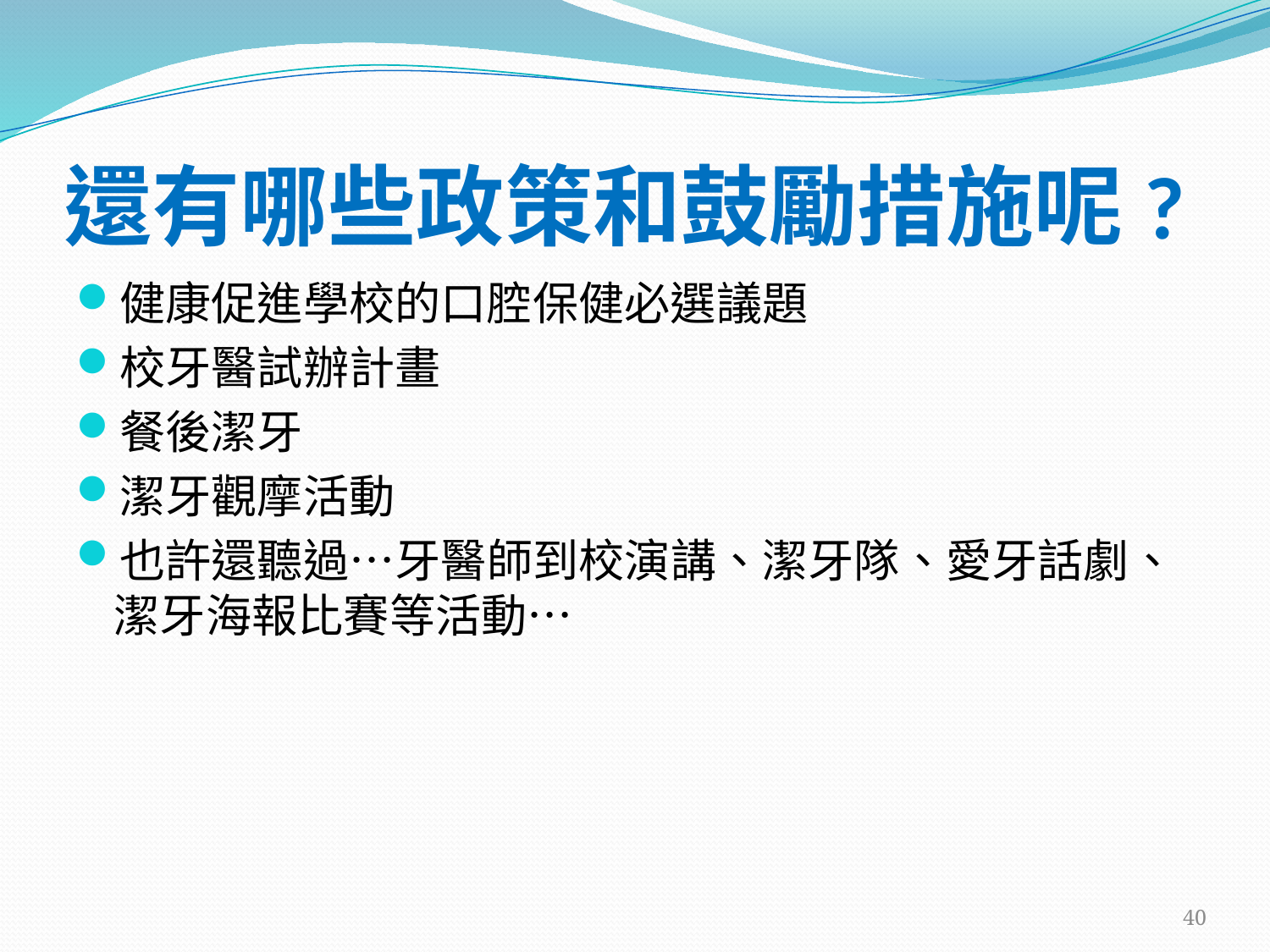

# 還有哪些政策和鼓勵措施呢?
健康促進學校的口腔保健必選議題
校牙醫試辦計畫
餐後潔牙
潔牙觀摩活動
也許還聽過…牙醫師到校演講、潔牙隊、愛牙話劇、潔牙海報比賽等活動…

40